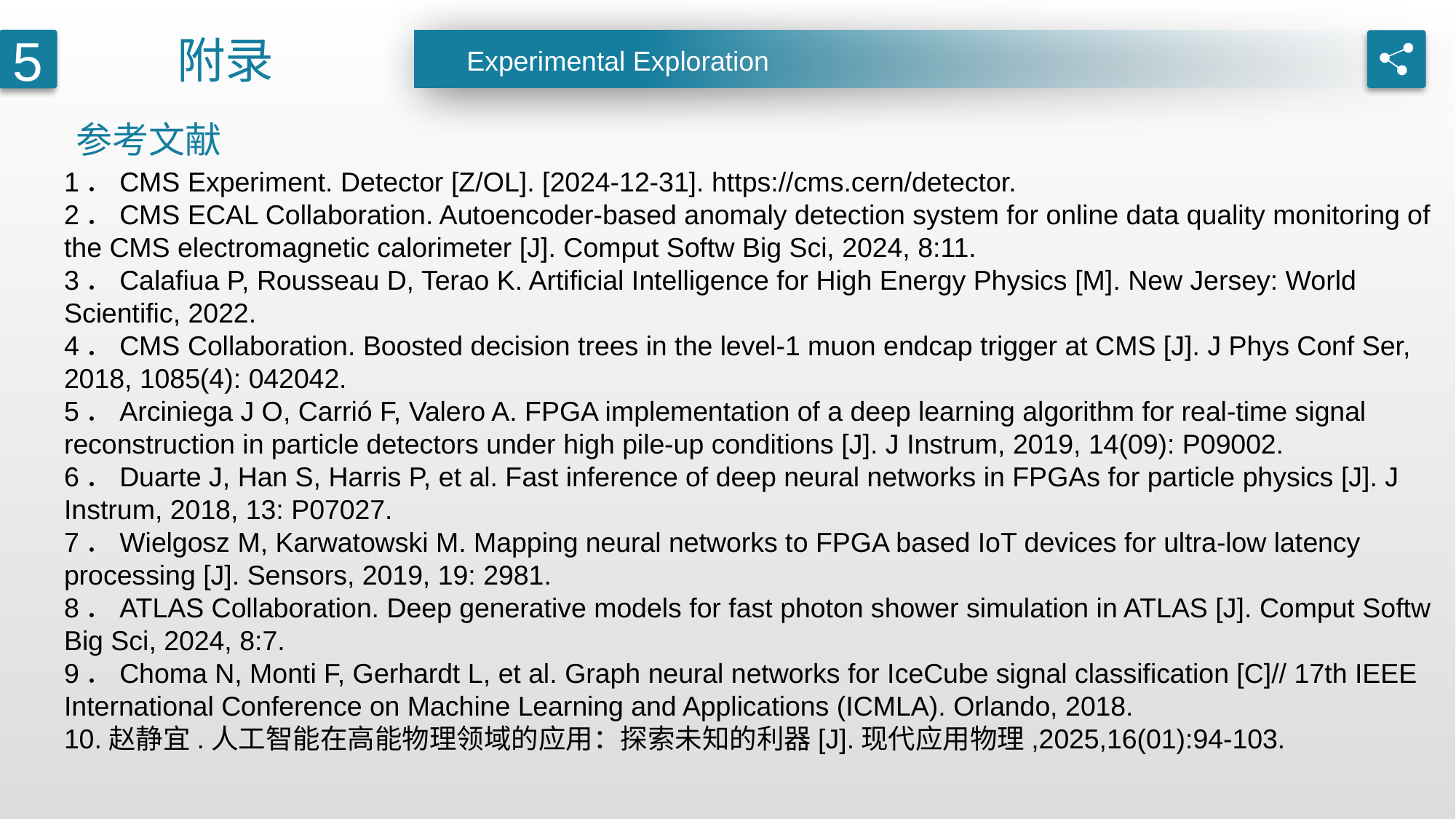

附录
5

Experimental Exploration

参考文献
1．CMS Experiment. Detector [Z/OL]. [2024-12-31]. https://cms.cern/detector.
2．CMS ECAL Collaboration. Autoencoder-based anomaly detection system for online data quality monitoring of the CMS electromagnetic calorimeter [J]. Comput Softw Big Sci, 2024, 8:11.
3．Calafiua P, Rousseau D, Terao K. Artificial Intelligence for High Energy Physics [M]. New Jersey: World Scientific, 2022.
4．CMS Collaboration. Boosted decision trees in the level-1 muon endcap trigger at CMS [J]. J Phys Conf Ser, 2018, 1085(4): 042042.
5．Arciniega J O, Carrió F, Valero A. FPGA implementation of a deep learning algorithm for real-time signal reconstruction in particle detectors under high pile-up conditions [J]. J Instrum, 2019, 14(09): P09002.
6．Duarte J, Han S, Harris P, et al. Fast inference of deep neural networks in FPGAs for particle physics [J]. J Instrum, 2018, 13: P07027.
7．Wielgosz M, Karwatowski M. Mapping neural networks to FPGA based IoT devices for ultra-low latency processing [J]. Sensors, 2019, 19: 2981.
8．ATLAS Collaboration. Deep generative models for fast photon shower simulation in ATLAS [J]. Comput Softw Big Sci, 2024, 8:7.
9．Choma N, Monti F, Gerhardt L, et al. Graph neural networks for IceCube signal classification [C]// 17th IEEE International Conference on Machine Learning and Applications (ICMLA). Orlando, 2018.
10.赵静宜.人工智能在高能物理领域的应用：探索未知的利器[J].现代应用物理,2025,16(01):94-103.

20